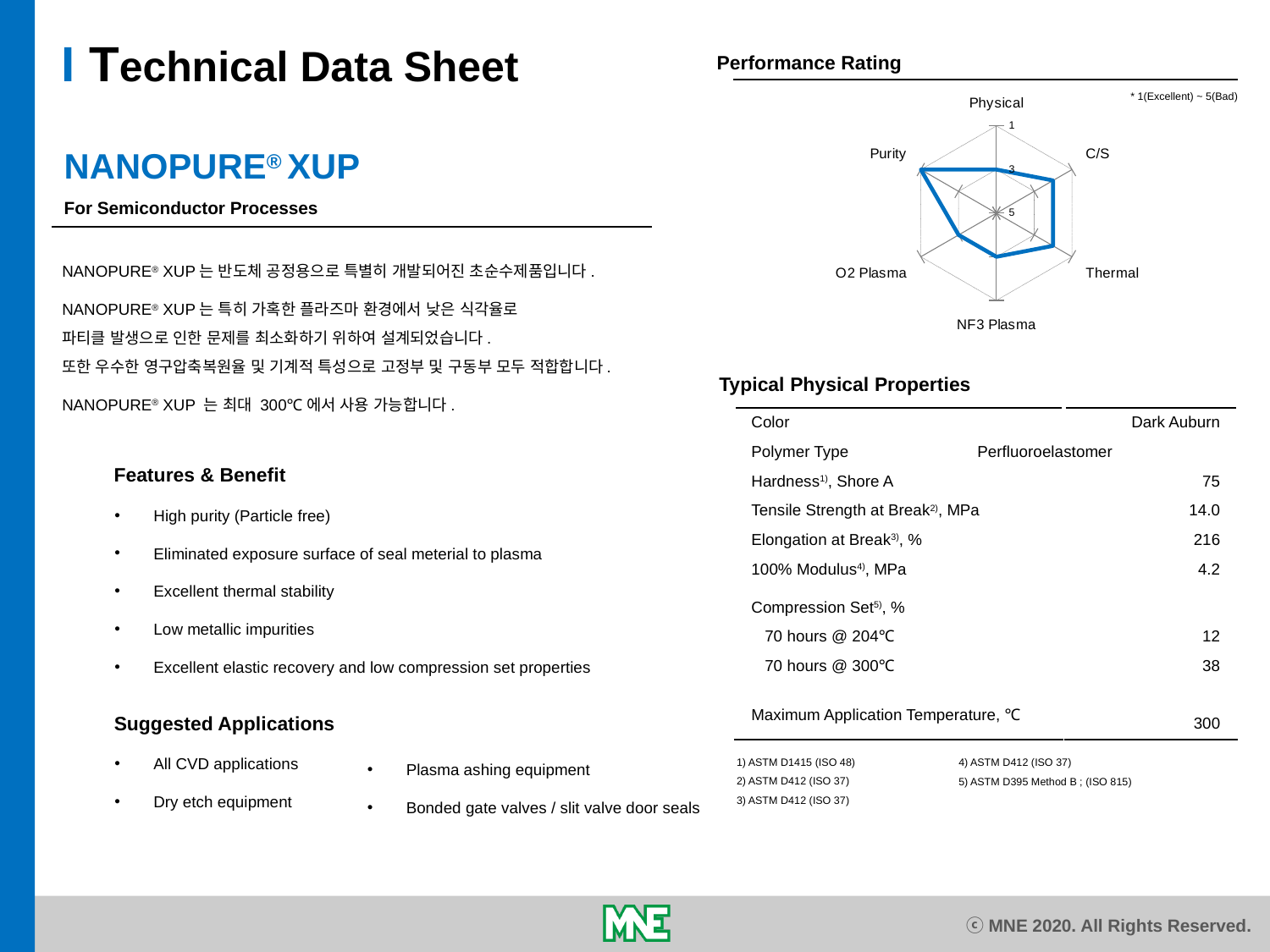

I Technical Data Sheet
Performance Rating
* 1(Excellent) ~ 5(Bad)

### Chart

| Category | XUP |
|---|---|
| Physical | 3.0 |
| C/S | 2.0 |
| Thermal | 2.0 |
| NF3 Plasma | 3.0 |
| O2 Plasma | 3.0 |
| Purity | 1.0 |
NANOPURE® XUP
For Semiconductor Processes
NANOPURE® XUP는 반도체 공정용으로 특별히 개발되어진 초순수제품입니다.

NANOPURE® XUP는 특히 가혹한 플라즈마 환경에서 낮은 식각율로
파티클 발생으로 인한 문제를 최소화하기 위하여 설계되었습니다.
또한 우수한 영구압축복원율 및 기계적 특성으로 고정부 및 구동부 모두 적합합니다.

NANOPURE® XUP 는 최대 300℃에서 사용 가능합니다.
Typical Physical Properties
| Color | Dark Auburn |
| --- | --- |
| Polymer Type Perfluoroelastomer |  |
| Hardness1), Shore A | 75 |
| Tensile Strength at Break2), MPa | 14.0 |
| Elongation at Break3), % | 216 |
| 100% Modulus4), MPa | 4.2 |
| Compression Set5), % |  |
| 70 hours @ 204℃ | 12 |
| 70 hours @ 300℃ | 38 |
| Maximum Application Temperature, ℃ | 300 |
Features & Benefit
  High purity (Particle free)

  Eliminated exposure surface of seal meterial to plasma

  Excellent thermal stability

  Low metallic impurities

  Excellent elastic recovery and low compression set properties
Suggested Applications
  All CVD applications

  Dry etch equipment
1) ASTM D1415 (ISO 48)
2) ASTM D412 (ISO 37)
3) ASTM D412 (ISO 37)
4) ASTM D412 (ISO 37)
5) ASTM D395 Method B ; (ISO 815)
  Plasma ashing equipment

  Bonded gate valves / slit valve door seals